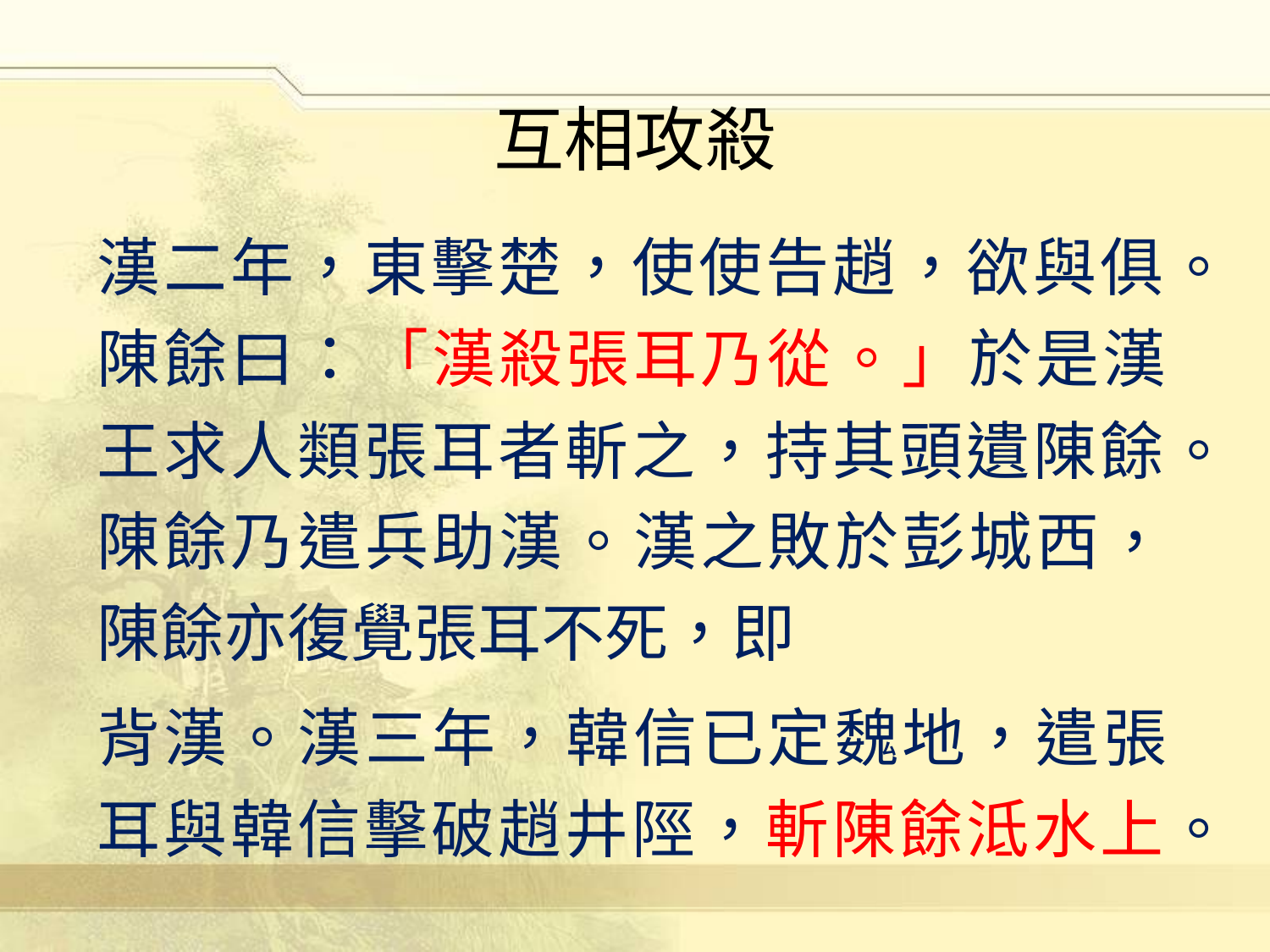

# 互相攻殺
漢二年，東擊楚，使使告趙，欲與俱。陳餘曰：「漢殺張耳乃從。」於是漢王求人類張耳者斬之，持其頭遺陳餘。陳餘乃遣兵助漢。漢之敗於彭城西，陳餘亦復覺張耳不死，即
背漢。漢三年，韓信已定魏地，遣張耳與韓信擊破趙井陘，斬陳餘泜水上。